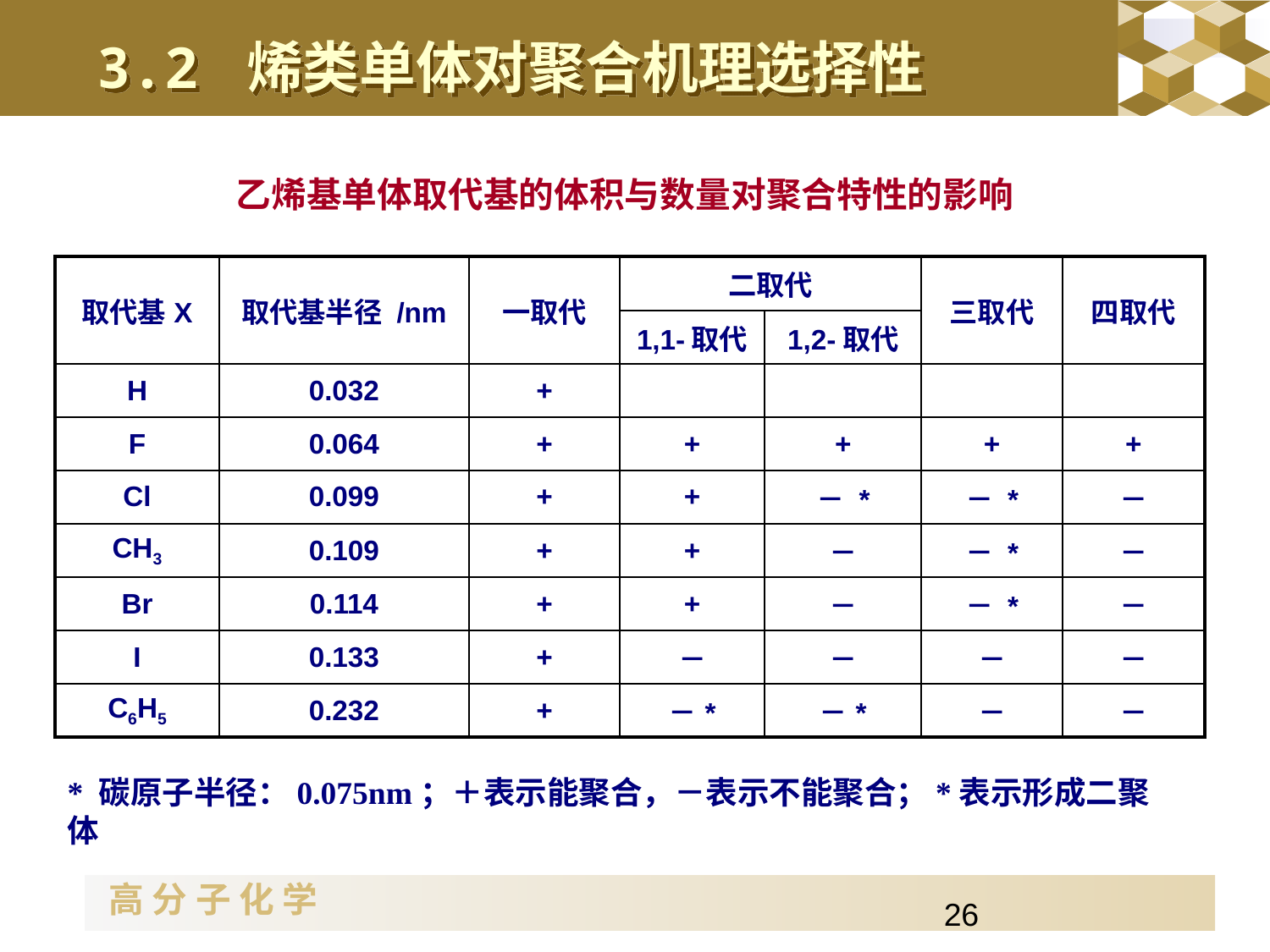

3.2 烯类单体对聚合机理选择性
乙烯基单体取代基的体积与数量对聚合特性的影响
| 取代基X | 取代基半径 /nm | 一取代 | 二取代 |  | 三取代 | 四取代 |
| --- | --- | --- | --- | --- | --- | --- |
|  |  |  | 1,1-取代 | 1,2-取代 |  |  |
| H | 0.032 | + |  |  |  |  |
| F | 0.064 | + | + | + | + | + |
| Cl | 0.099 | + | + | － \* | － \* | － |
| CH3 | 0.109 | + | + | － | － \* | － |
| Br | 0.114 | + | + | － | － \* | － |
| I | 0.133 | + | － | － | － | － |
| C6H5 | 0.232 | + | －\* | －\* | － | － |
* 碳原子半径：0.075nm；＋表示能聚合，－表示不能聚合；*表示形成二聚体